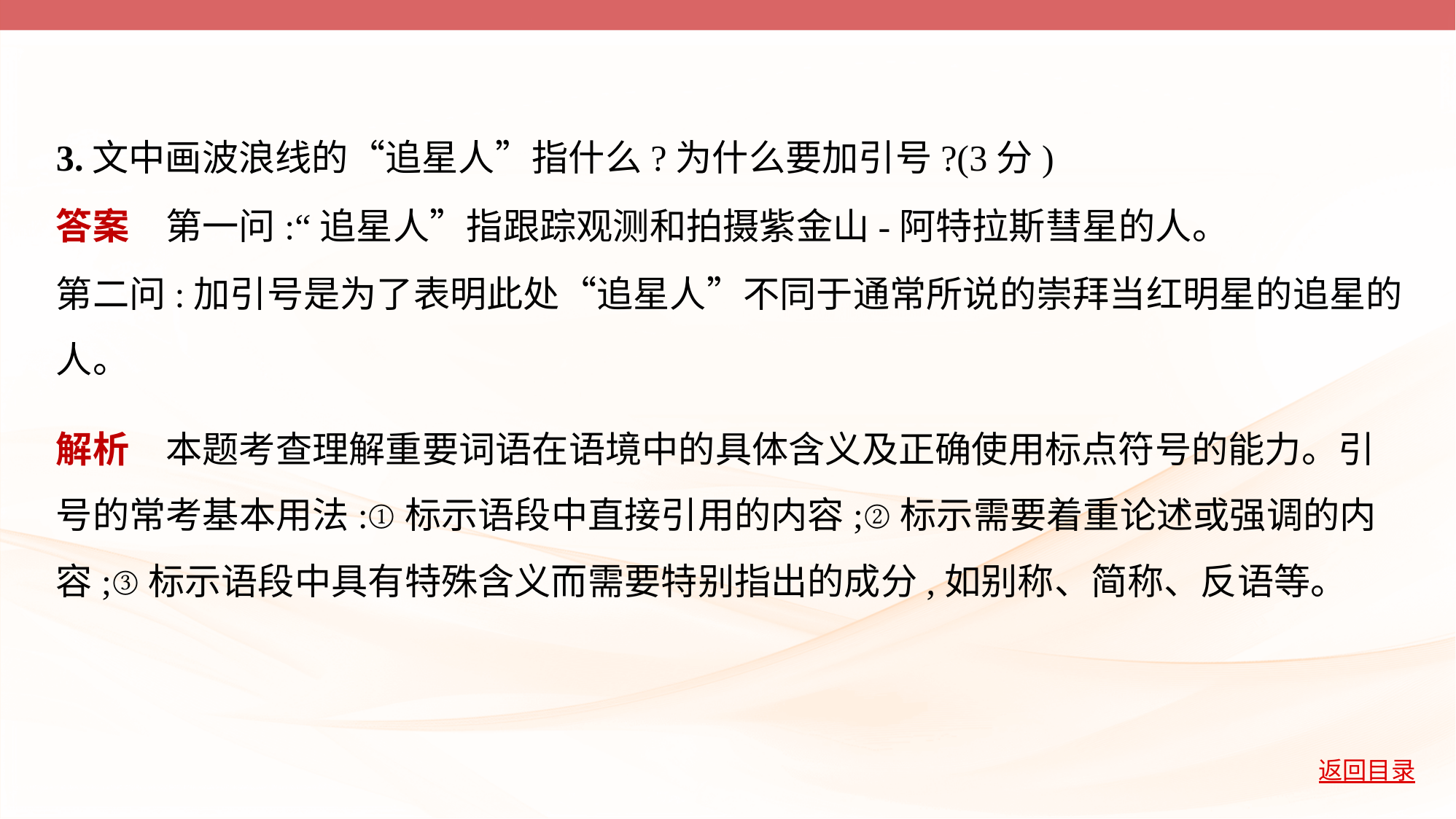

3.文中画波浪线的“追星人”指什么?为什么要加引号?(3分)
答案　第一问:“追星人”指跟踪观测和拍摄紫金山-阿特拉斯彗星的人。
第二问:加引号是为了表明此处“追星人”不同于通常所说的崇拜当红明星的追星的
人。
解析　本题考查理解重要词语在语境中的具体含义及正确使用标点符号的能力。引
号的常考基本用法:①标示语段中直接引用的内容;②标示需要着重论述或强调的内
容;③标示语段中具有特殊含义而需要特别指出的成分,如别称、简称、反语等。